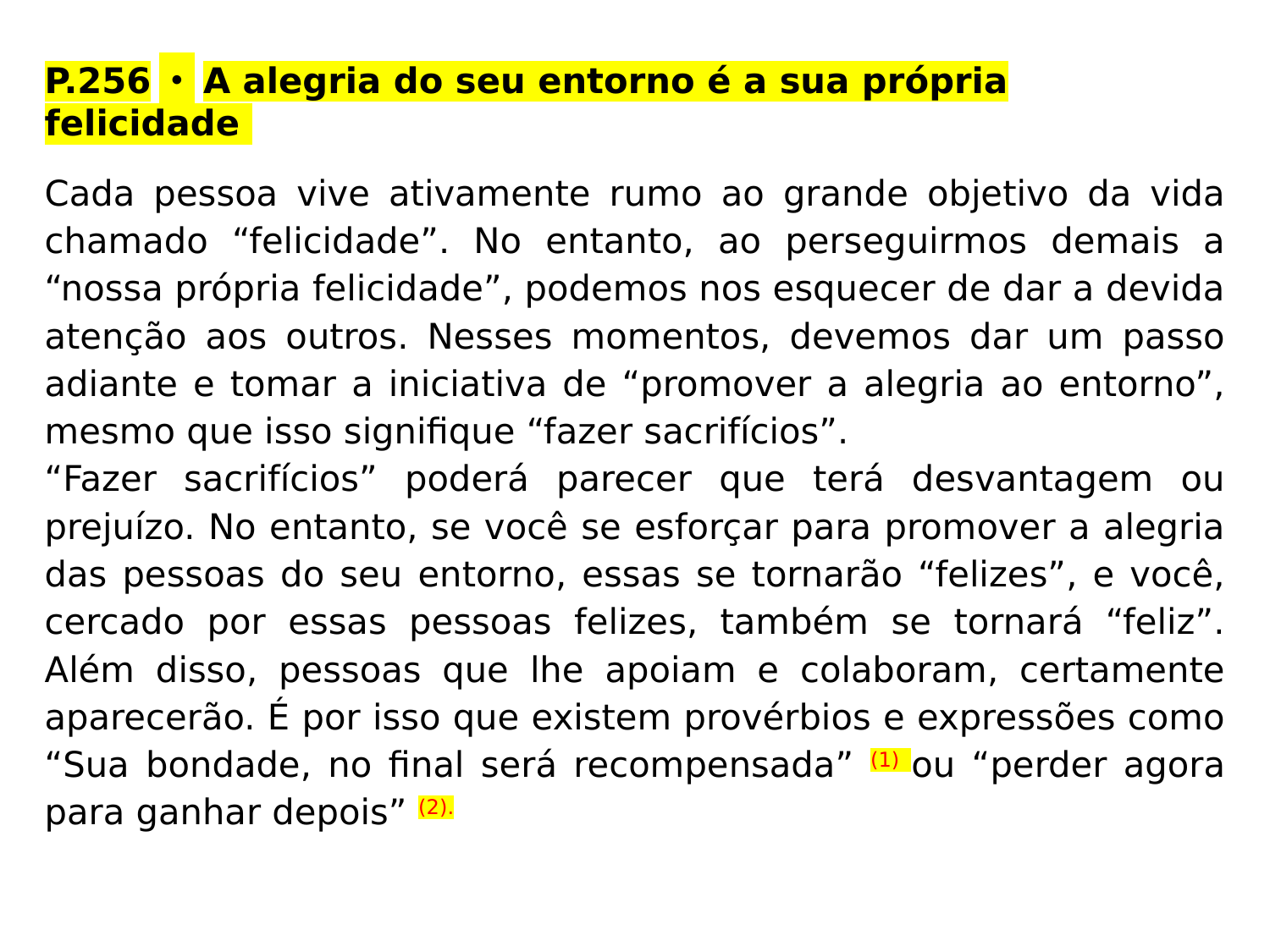

P.256・A alegria do seu entorno é a sua própria felicidade
Cada pessoa vive ativamente rumo ao grande objetivo da vida chamado “felicidade”. No entanto, ao perseguirmos demais a “nossa própria felicidade”, podemos nos esquecer de dar a devida atenção aos outros. Nesses momentos, devemos dar um passo adiante e tomar a iniciativa de “promover a alegria ao entorno”, mesmo que isso signifique “fazer sacrifícios”.
“Fazer sacrifícios” poderá parecer que terá desvantagem ou prejuízo. No entanto, se você se esforçar para promover a alegria das pessoas do seu entorno, essas se tornarão “felizes”, e você, cercado por essas pessoas felizes, também se tornará “feliz”. Além disso, pessoas que lhe apoiam e colaboram, certamente aparecerão. É por isso que existem provérbios e expressões como “Sua bondade, no final será recompensada” (1) ou “perder agora para ganhar depois” (2).